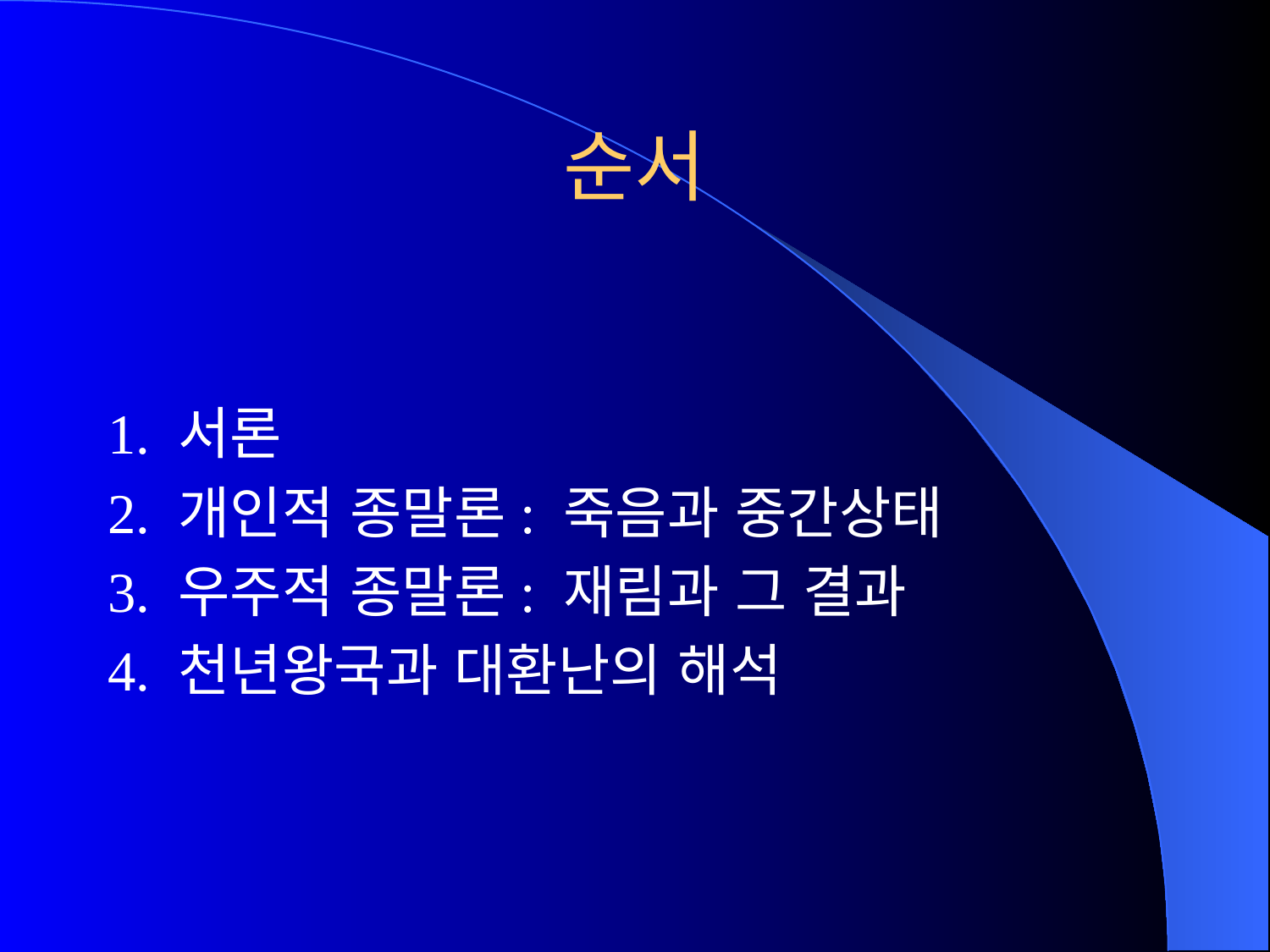

# 순서
1. 서론
2. 개인적 종말론: 죽음과 중간상태
3. 우주적 종말론: 재림과 그 결과
4. 천년왕국과 대환난의 해석